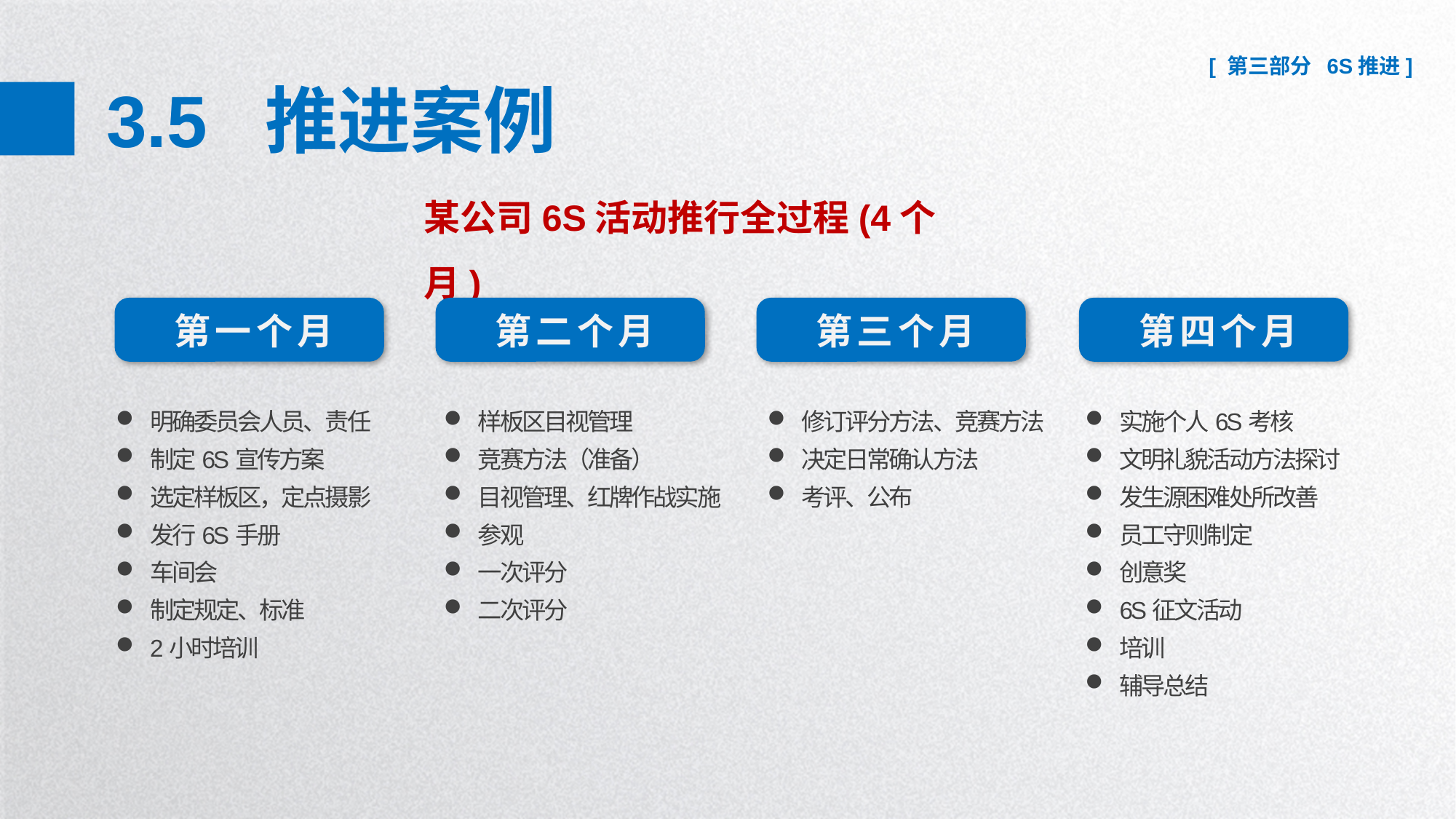

3.5  推进案例

某公司6S活动推行全过程(4个月)

第一个月

第二个月

第三个月

第四个月
明确委员会人员、责任
制定6S宣传方案
选定样板区，定点摄影
发行6S手册
车间会
制定规定、标准
2小时培训
样板区目视管理
竞赛方法（准备）
目视管理、红牌作战实施
参观
一次评分
二次评分
修订评分方法、竞赛方法
决定日常确认方法
考评、公布
实施个人6S考核
文明礼貌活动方法探讨
发生源困难处所改善
员工守则制定
创意奖
6S征文活动
培训
辅导总结